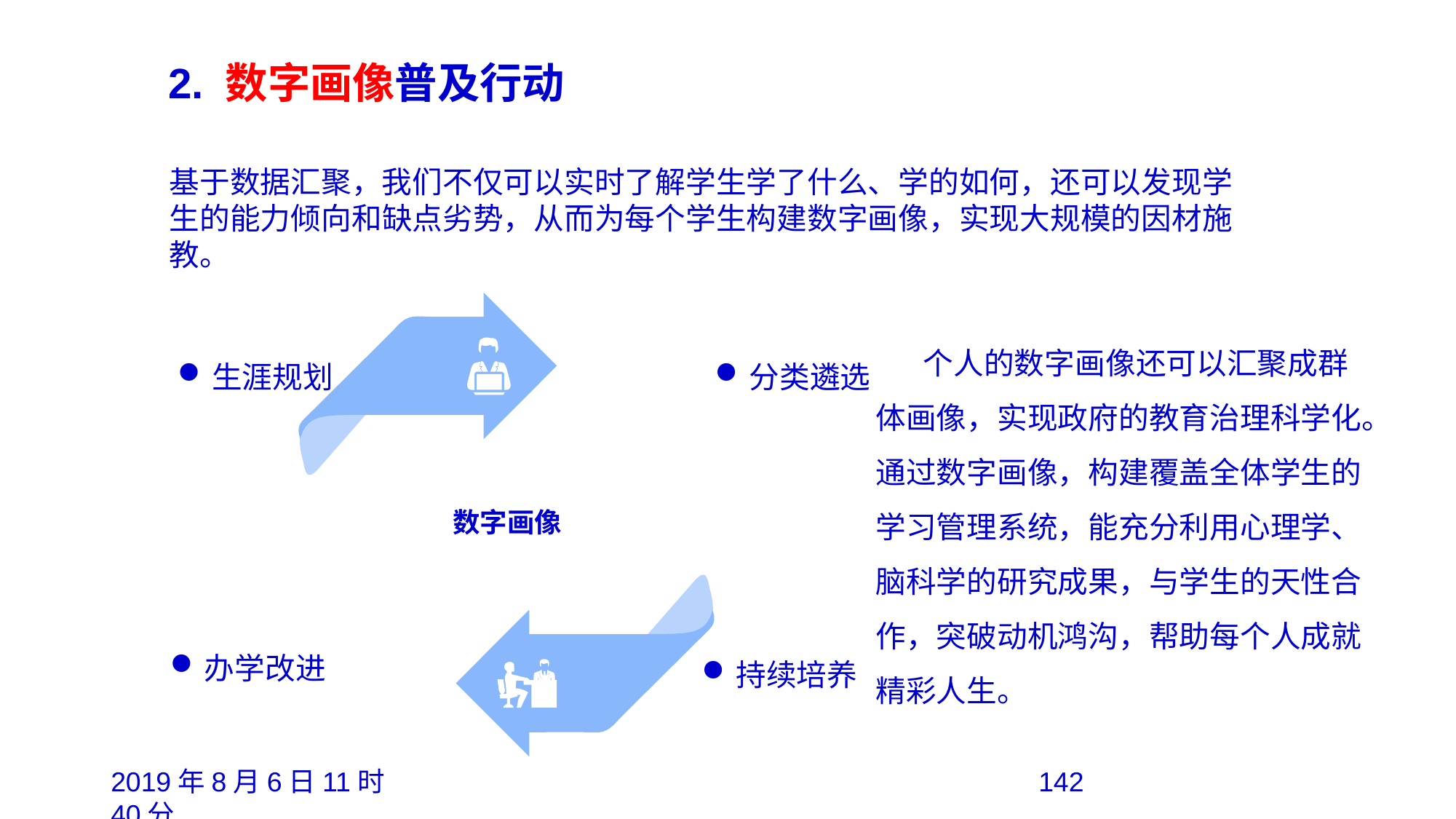

2. 数字画像普及行动
基于数据汇聚，我们不仅可以实时了解学生学了什么、学的如何，还可以发现学生的能力倾向和缺点劣势，从而为每个学生构建数字画像，实现大规模的因材施教。

         个人的数字画像还可以汇聚成群体画像，实现政府的教育治理科学化。通过数字画像，构建覆盖全体学生的学习管理系统，能充分利用心理学、脑科学的研究成果，与学生的天性合作，突破动机鸿沟，帮助每个人成就精彩人生。
生涯规划
分类遴选

数字画像

办学改进
持续培养
2019年8月6日11时40分

142